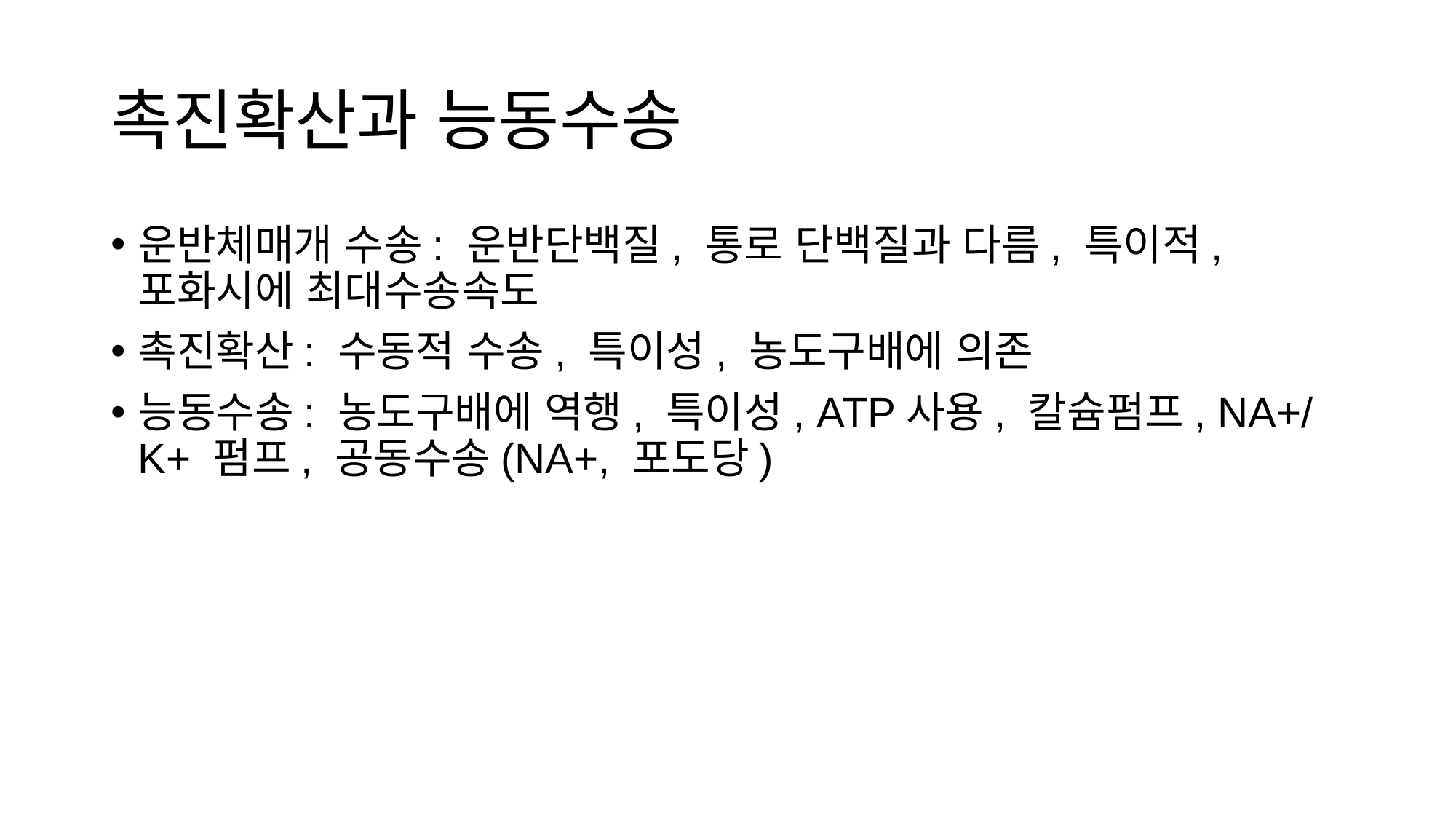

# 촉진확산과 능동수송
운반체매개 수송: 운반단백질, 통로 단백질과 다름, 특이적, 포화시에 최대수송속도
촉진확산: 수동적 수송, 특이성, 농도구배에 의존
능동수송: 농도구배에 역행, 특이성, ATP사용, 칼슘펌프, NA+/K+ 펌프, 공동수송(NA+, 포도당)